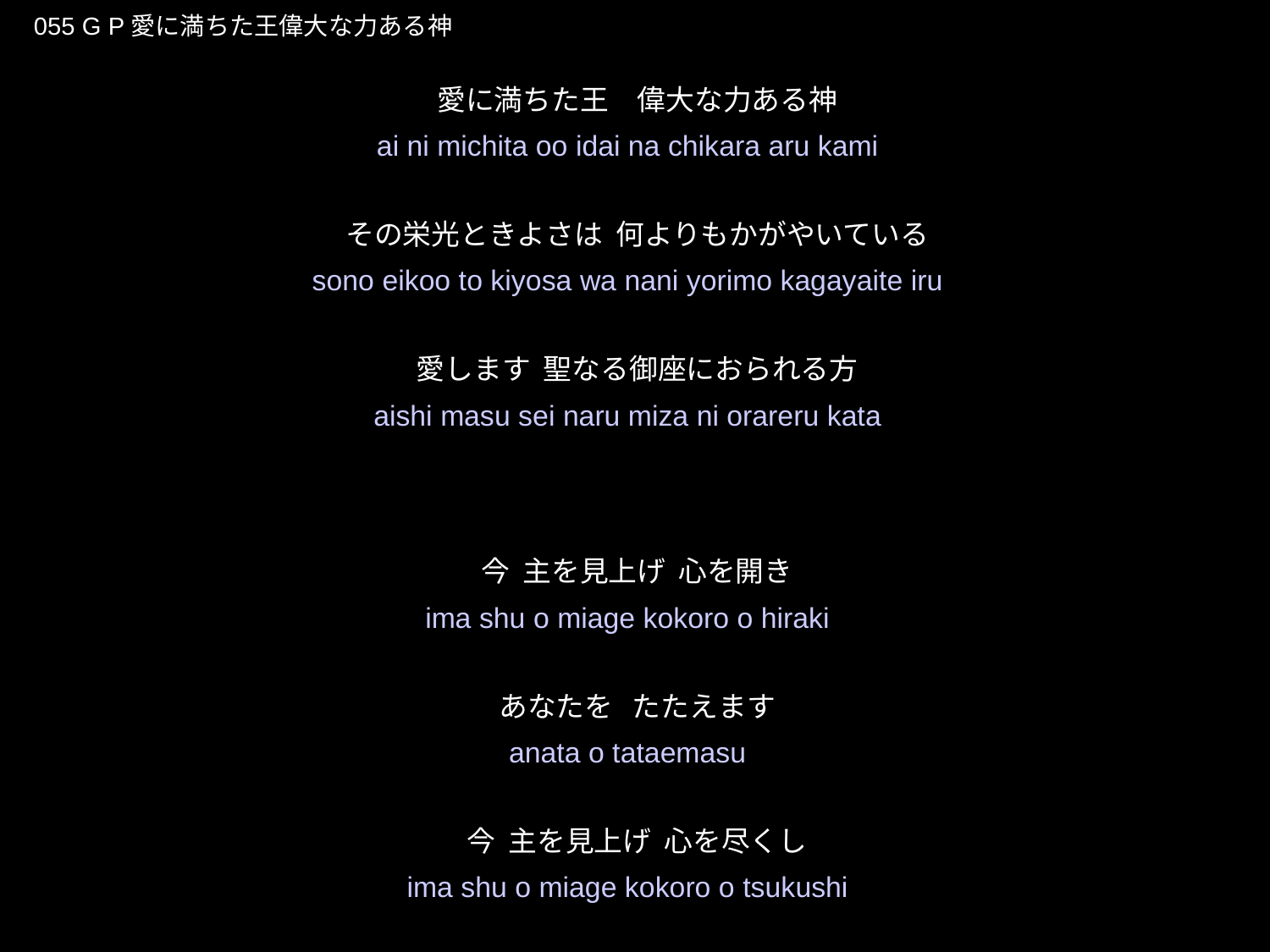

あいにみちたおういだいなちからあるかみ
★W
055 G P愛に満ちた王偉大な力ある神
愛に満ちた王　偉大な力ある神

その栄光ときよさは  何よりもかがやいている

愛します  聖なる御座におられる方

今  主を見上げ  心を開き

あなたを   たたえます

今  主を見上げ  心を尽くし

あなたを  愛します
★３
ai ni michita oo idai na chikara aru kami

sono eikoo to kiyosa wa nani yorimo kagayaite iru

aishi masu sei naru miza ni orareru kata

ima shu o miage kokoro o hiraki

anata o tataemasu

ima shu o miage kokoro o tsukushi

anata o aishi masu